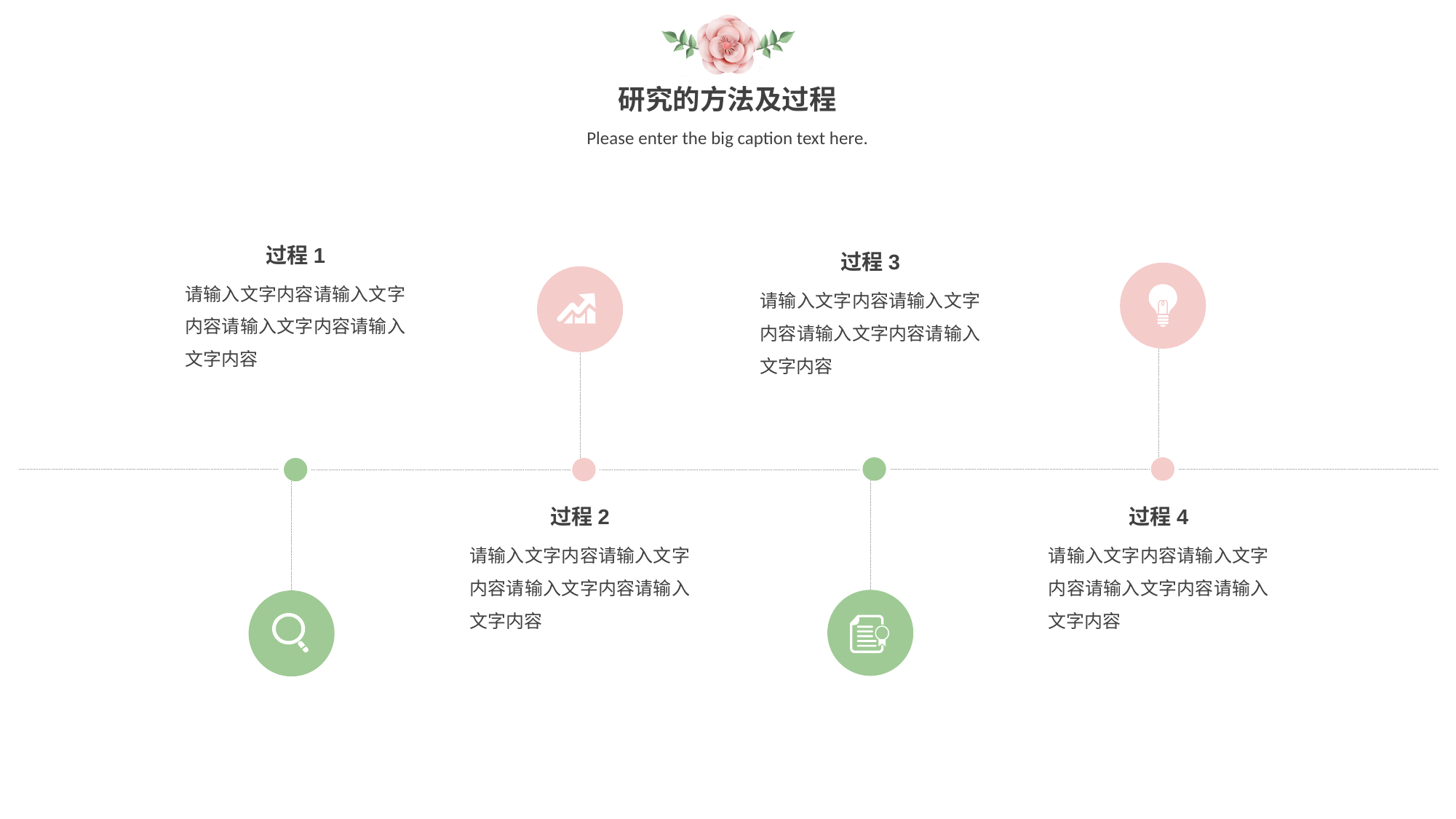

研究的方法及过程
Please enter the big caption text here.
过程1
过程3

请输入文字内容请输入文字内容请输入文字内容请输入文字内容

请输入文字内容请输入文字内容请输入文字内容请输入文字内容

过程2
过程4
请输入文字内容请输入文字内容请输入文字内容请输入文字内容
请输入文字内容请输入文字内容请输入文字内容请输入文字内容